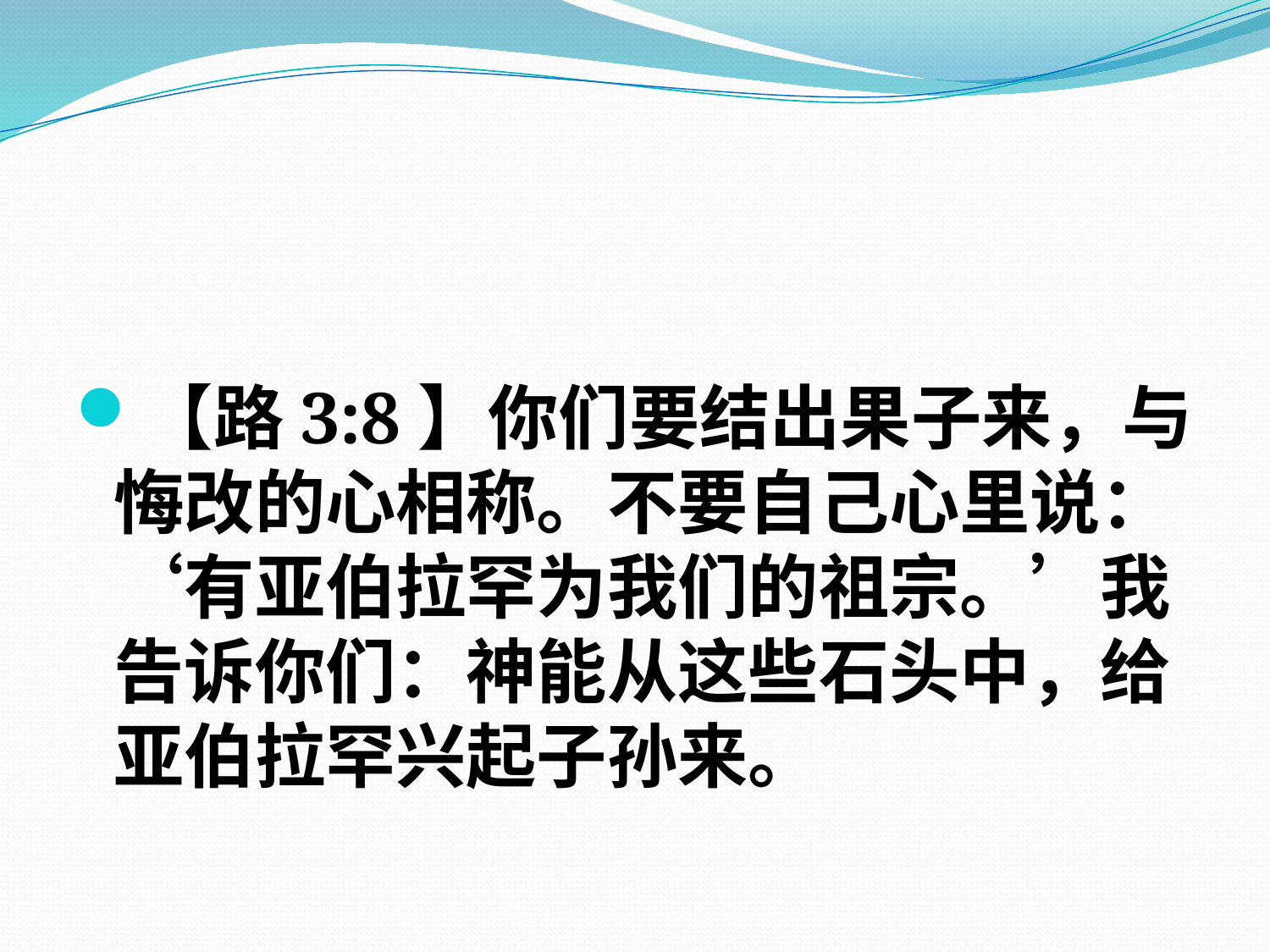

#

【路3:8】你们要结出果子来，与悔改的心相称。不要自己心里说：‘有亚伯拉罕为我们的祖宗。’我告诉你们：神能从这些石头中，给亚伯拉罕兴起子孙来。